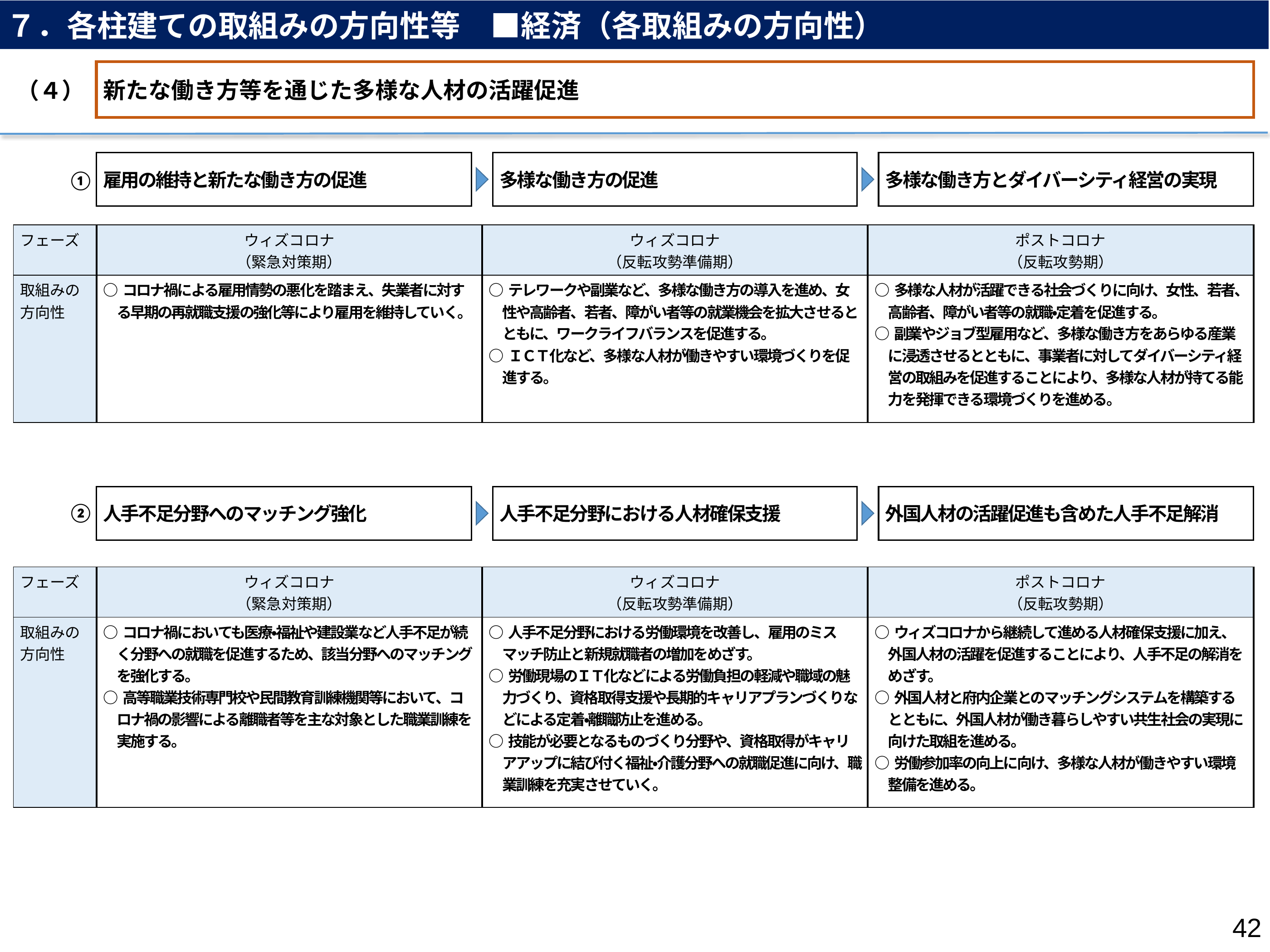

７．各柱建ての取組みの方向性等　■経済（各取組みの方向性）
新たな働き方等を通じた多様な人材の活躍促進
（４）
雇用の維持と新たな働き方の促進
多様な働き方の促進
多様な働き方とダイバーシティ経営の実現
①

| フェーズ | ウィズコロナ （緊急対策期） | ウィズコロナ （反転攻勢準備期） | ポストコロナ （反転攻勢期） |
| --- | --- | --- | --- |
| 取組みの 方向性 | ○コロナ禍による雇用情勢の悪化を踏まえ、失業者に対する早期の再就職支援の強化等により雇用を維持していく。 | ○テレワークや副業など、多様な働き方の導入を進め、女性や高齢者、若者、障がい者等の就業機会を拡大させるとともに、ワークライフバランスを促進する。 ○ＩＣＴ化など、多様な人材が働きやすい環境づくりを促進する。 | ○多様な人材が活躍できる社会づくりに向け、女性、若者、高齢者、障がい者等の就職・定着を促進する。 ○副業やジョブ型雇用など、多様な働き方をあらゆる産業に浸透させるとともに、事業者に対してダイバーシティ経営の取組みを促進することにより、多様な人材が持てる能力を発揮できる環境づくりを進める。 |
人手不足分野へのマッチング強化
人手不足分野における人材確保支援
外国人材の活躍促進も含めた人手不足解消
②

| フェーズ | ウィズコロナ （緊急対策期） | ウィズコロナ （反転攻勢準備期） | ポストコロナ （反転攻勢期） |
| --- | --- | --- | --- |
| 取組みの 方向性 | ○コロナ禍においても医療・福祉や建設業など人手不足が続く分野への就職を促進するため、該当分野へのマッチングを強化する。 ○高等職業技術専門校や民間教育訓練機関等において、コロナ禍の影響による離職者等を主な対象とした職業訓練を実施する。 | ○人手不足分野における労働環境を改善し、雇用のミスマッチ防止と新規就職者の増加をめざす。 ○労働現場のＩＴ化などによる労働負担の軽減や職域の魅力づくり、資格取得支援や長期的キャリアプランづくりなどによる定着・離職防止を進める。 ○技能が必要となるものづくり分野や、資格取得がキャリアアップに結び付く福祉・介護分野への就職促進に向け、職業訓練を充実させていく。 | ○ウィズコロナから継続して進める人材確保支援に加え、外国人材の活躍を促進することにより、人手不足の解消をめざす。 ○外国人材と府内企業とのマッチングシステムを構築するとともに、外国人材が働き暮らしやすい共生社会の実現に向けた取組を進める。 ○労働参加率の向上に向け、多様な人材が働きやすい環境整備を進める。 |
42